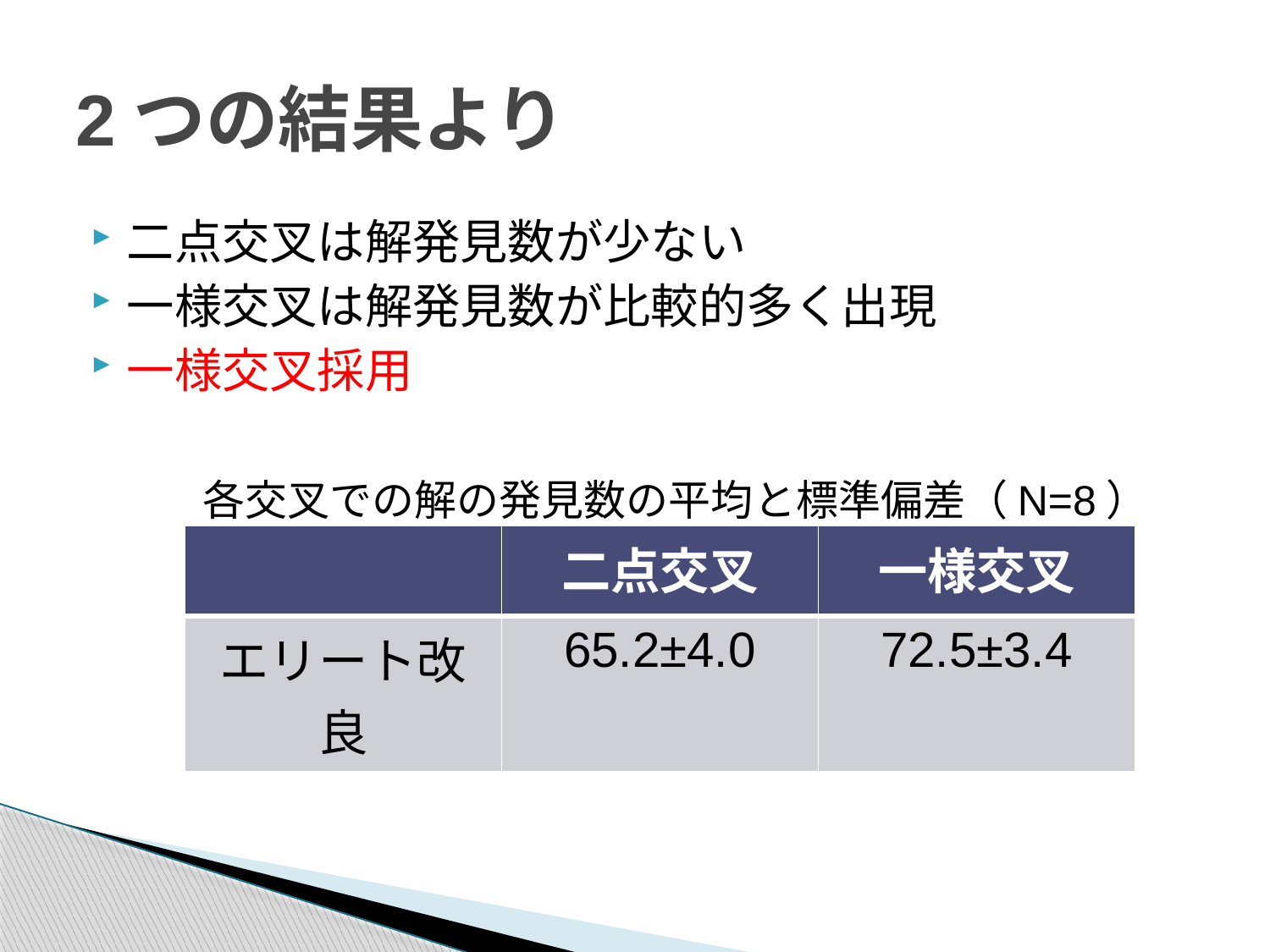

# 2つの結果より
二点交叉は解発見数が少ない
一様交叉は解発見数が比較的多く出現
一様交叉採用

	各交叉での解の発見数の平均と標準偏差（N=8）
|  | 二点交叉 | 一様交叉 |
| --- | --- | --- |
| エリート改良 | 65.2±4.0 | 72.5±3.4 |